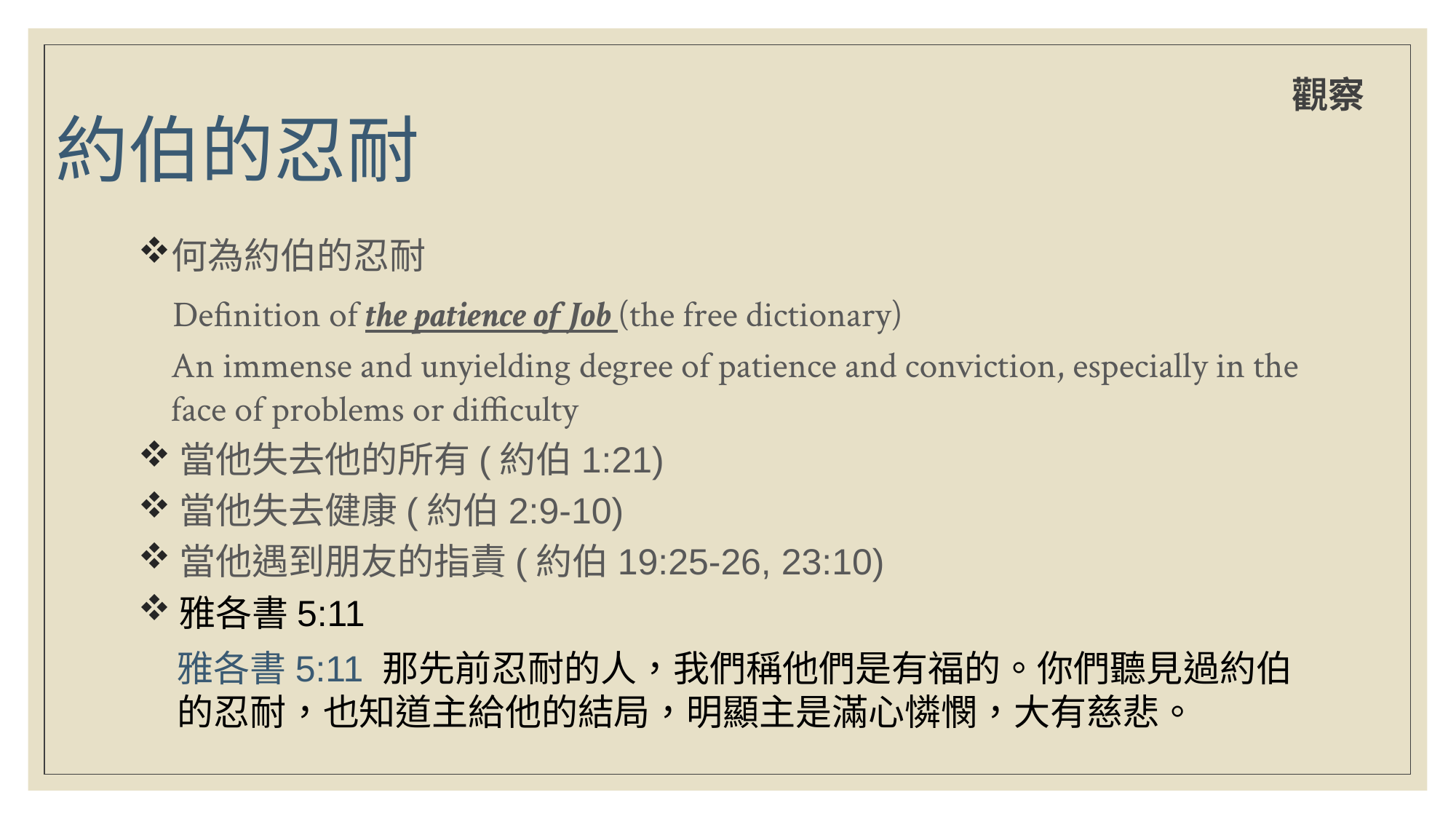

# 約伯的忍耐
觀察
何為約伯的忍耐
Definition of the patience of Job (the free dictionary)
An immense and unyielding degree of patience and conviction, especially in the face of problems or difficulty
當他失去他的所有(約伯1:21)
當他失去健康(約伯2:9-10)
當他遇到朋友的指責(約伯19:25-26, 23:10)
雅各書5:11

雅各書5:11 那先前忍耐的人，我們稱他們是有福的。你們聽見過約伯的忍耐，也知道主給他的結局，明顯主是滿心憐憫，大有慈悲。